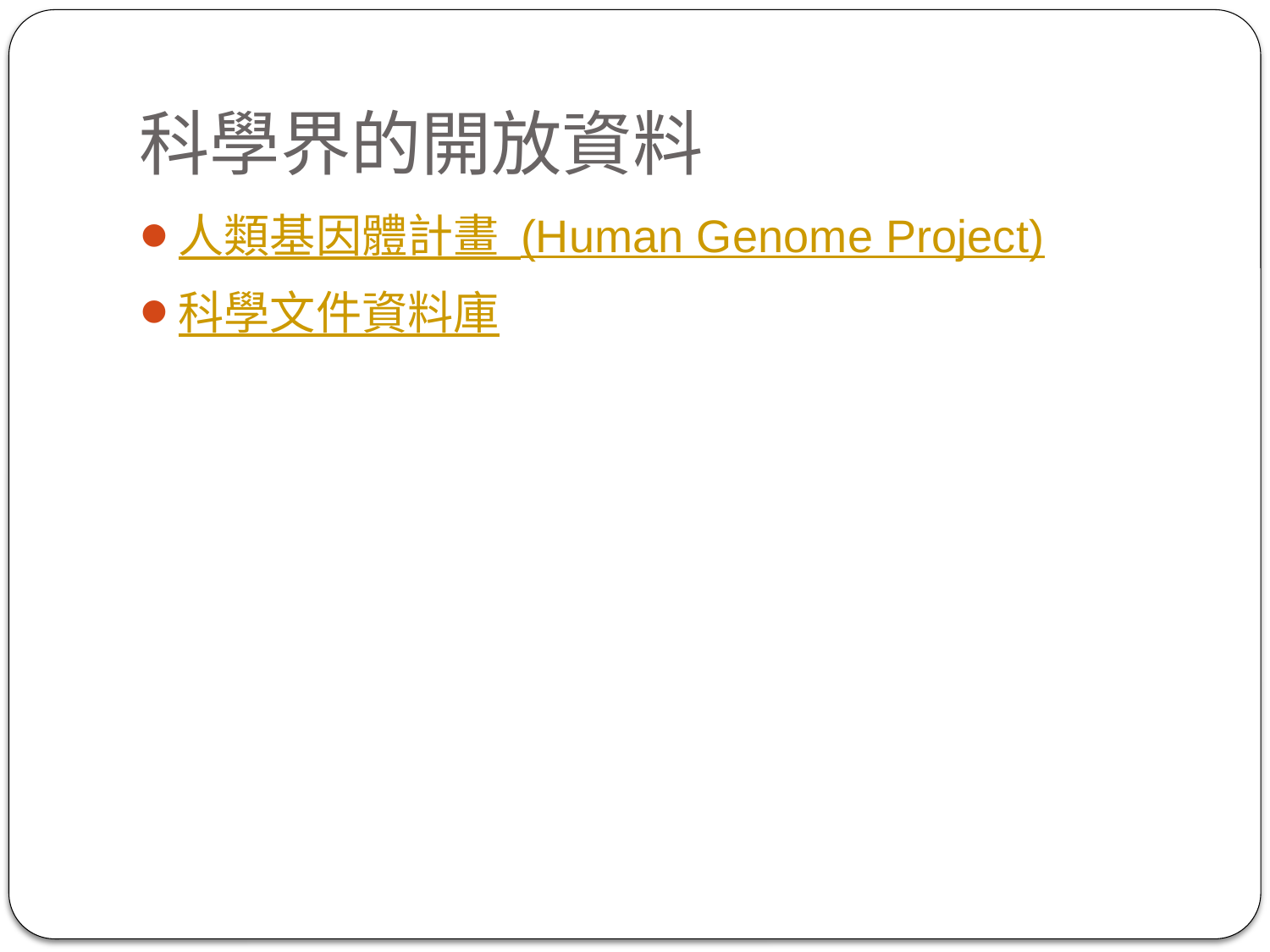

# 科學界的開放資料
人類基因體計畫  (Human Genome Project)
科學文件資料庫